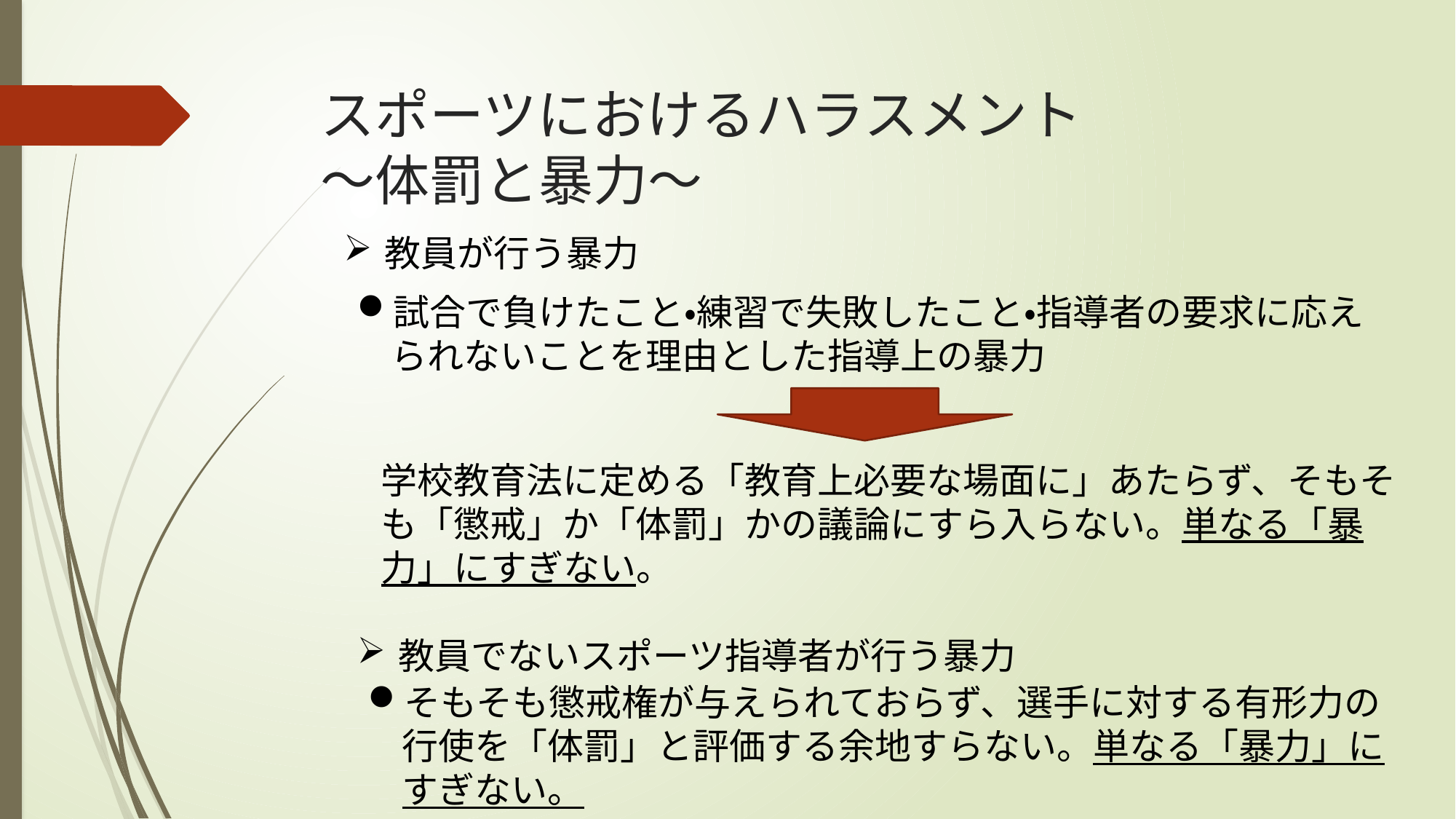

# スポーツにおけるハラスメント ～体罰と暴力～
教員が行う暴力
試合で負けたこと・練習で失敗したこと・指導者の要求に応えられないことを理由とした指導上の暴力

学校教育法に定める「教育上必要な場面に」あたらず、そもそも「懲戒」か「体罰」かの議論にすら入らない。単なる「暴力」にすぎない。
教員でないスポーツ指導者が行う暴力
そもそも懲戒権が与えられておらず、選手に対する有形力の行使を「体罰」と評価する余地すらない。単なる「暴力」にすぎない。